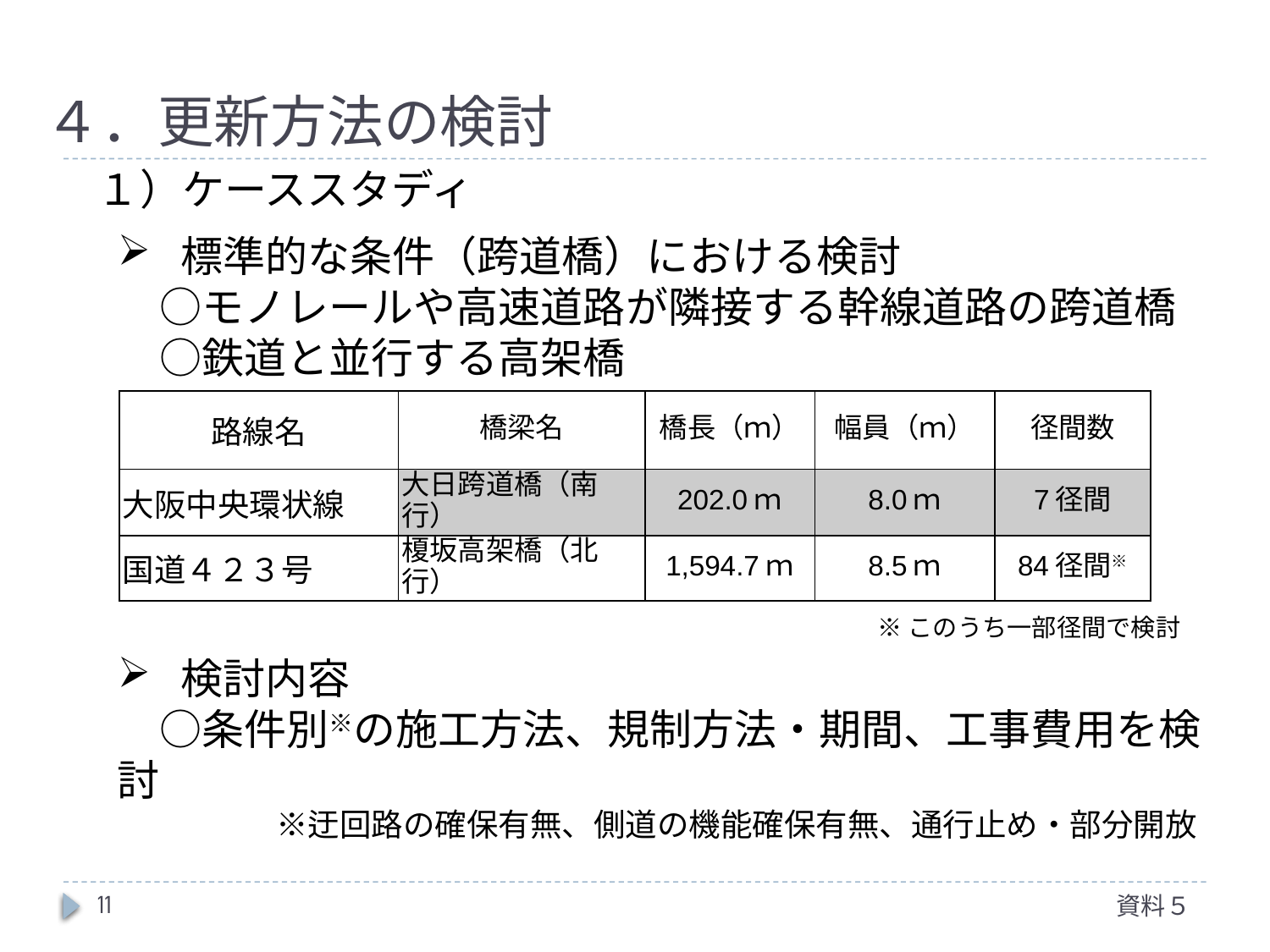

# ４．更新方法の検討
１）ケーススタディ
標準的な条件（跨道橋）における検討
　○モノレールや高速道路が隣接する幹線道路の跨道橋
　○鉄道と並行する高架橋
| 路線名 | 橋梁名 | 橋長（ｍ） | 幅員（ｍ） | 径間数 |
| --- | --- | --- | --- | --- |
| 大阪中央環状線 | 大日跨道橋（南行） | 202.0ｍ | 8.0ｍ | 7径間 |
| 国道４２３号 | 榎坂高架橋（北行） | 1,594.7ｍ | 8.5ｍ | 84径間※ |
※このうち一部径間で検討
検討内容
　○条件別※の施工方法、規制方法・期間、工事費用を検討
　　　　　※迂回路の確保有無、側道の機能確保有無、通行止め・部分開放
11
資料５